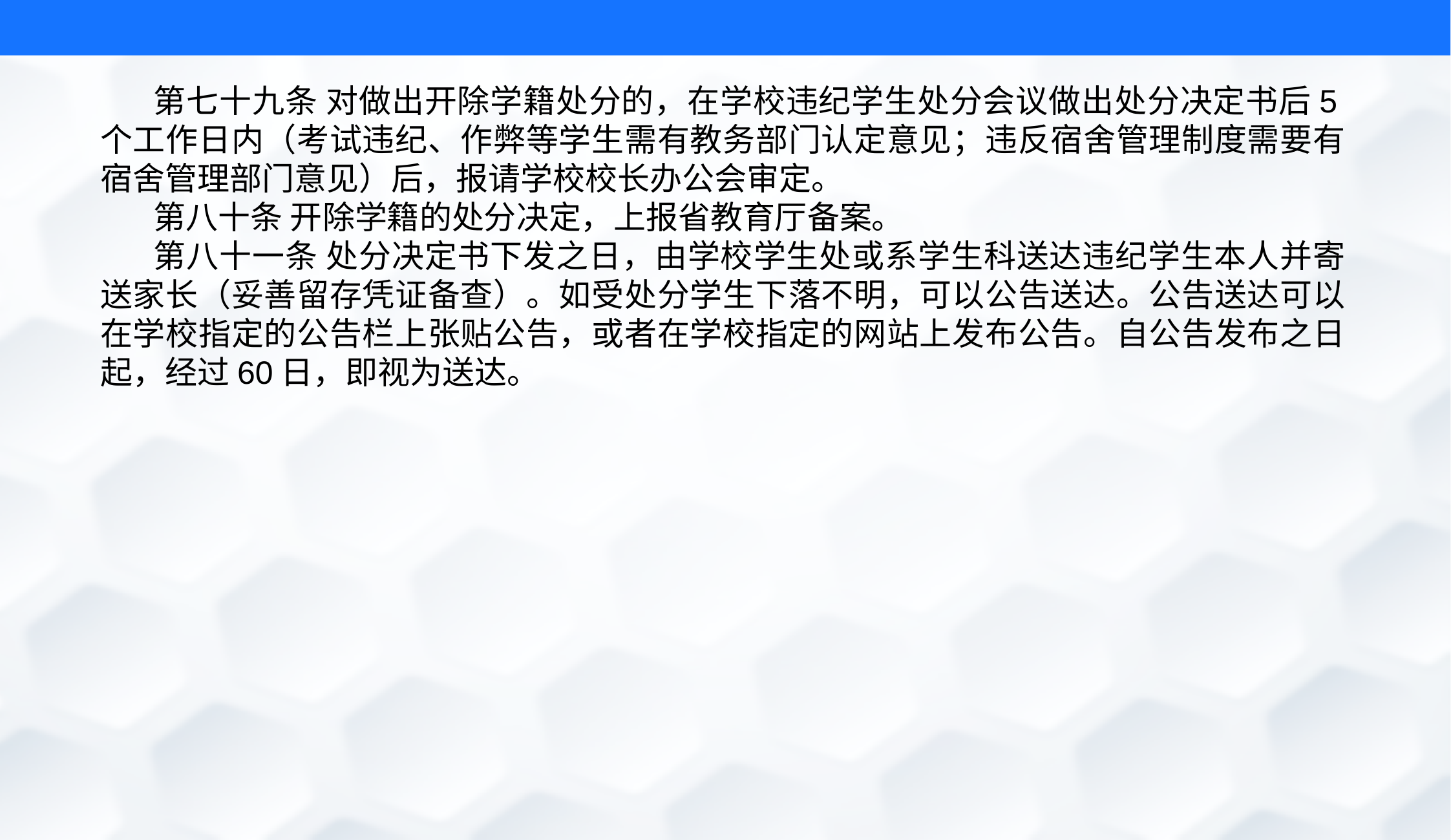

第七十九条 对做出开除学籍处分的，在学校违纪学生处分会议做出处分决定书后5个工作日内（考试违纪、作弊等学生需有教务部门认定意见；违反宿舍管理制度需要有宿舍管理部门意见）后，报请学校校长办公会审定。
第八十条 开除学籍的处分决定，上报省教育厅备案。
第八十一条 处分决定书下发之日，由学校学生处或系学生科送达违纪学生本人并寄送家长（妥善留存凭证备查）。如受处分学生下落不明，可以公告送达。公告送达可以在学校指定的公告栏上张贴公告，或者在学校指定的网站上发布公告。自公告发布之日起，经过60日，即视为送达。